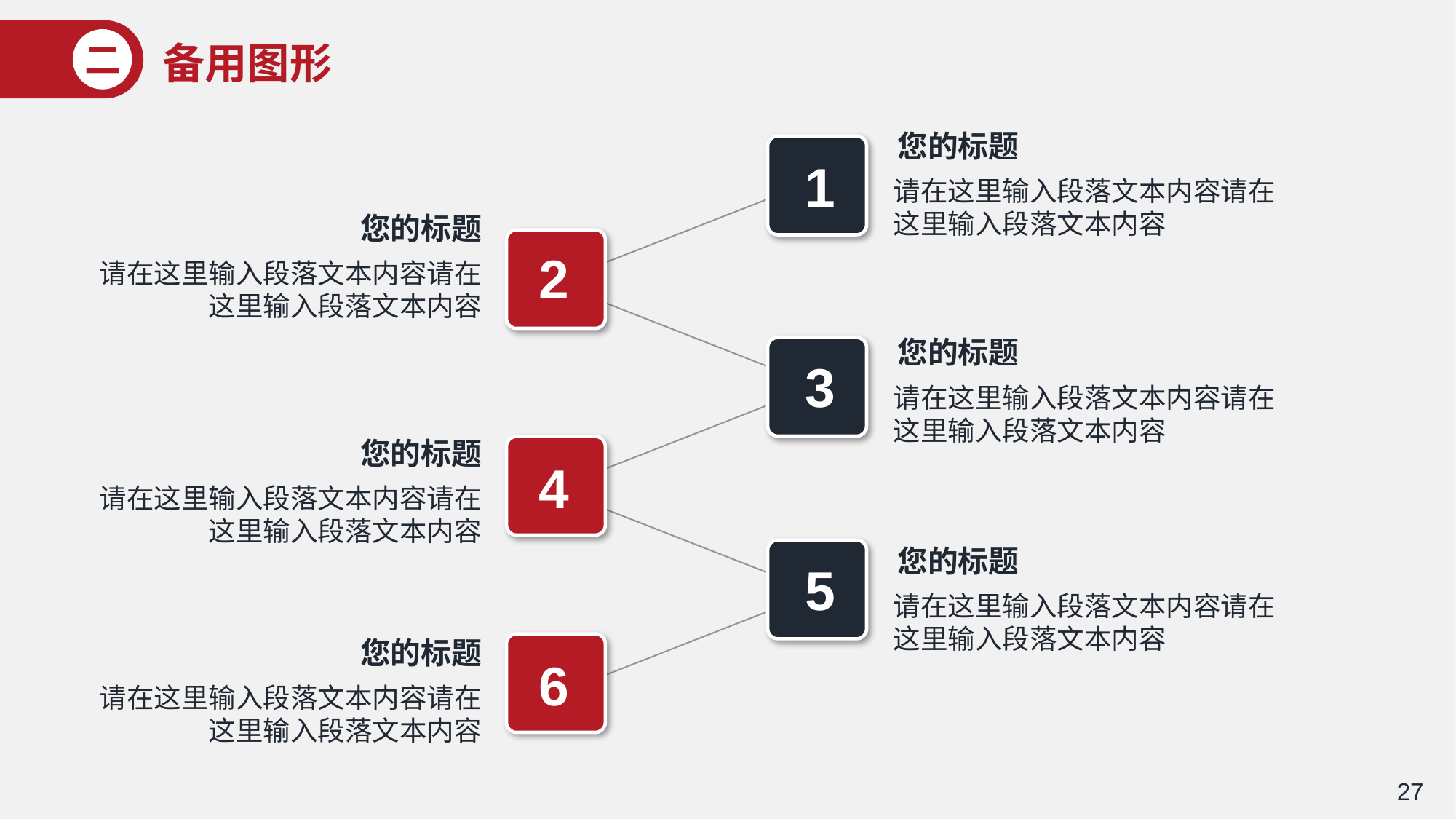

备用图形
二
您的标题

1
请在这里输入段落文本内容请在这里输入段落文本内容

您的标题

2
请在这里输入段落文本内容请在这里输入段落文本内容

您的标题

3
请在这里输入段落文本内容请在这里输入段落文本内容

您的标题

4
请在这里输入段落文本内容请在这里输入段落文本内容

您的标题

5
请在这里输入段落文本内容请在这里输入段落文本内容

您的标题

6
请在这里输入段落文本内容请在这里输入段落文本内容